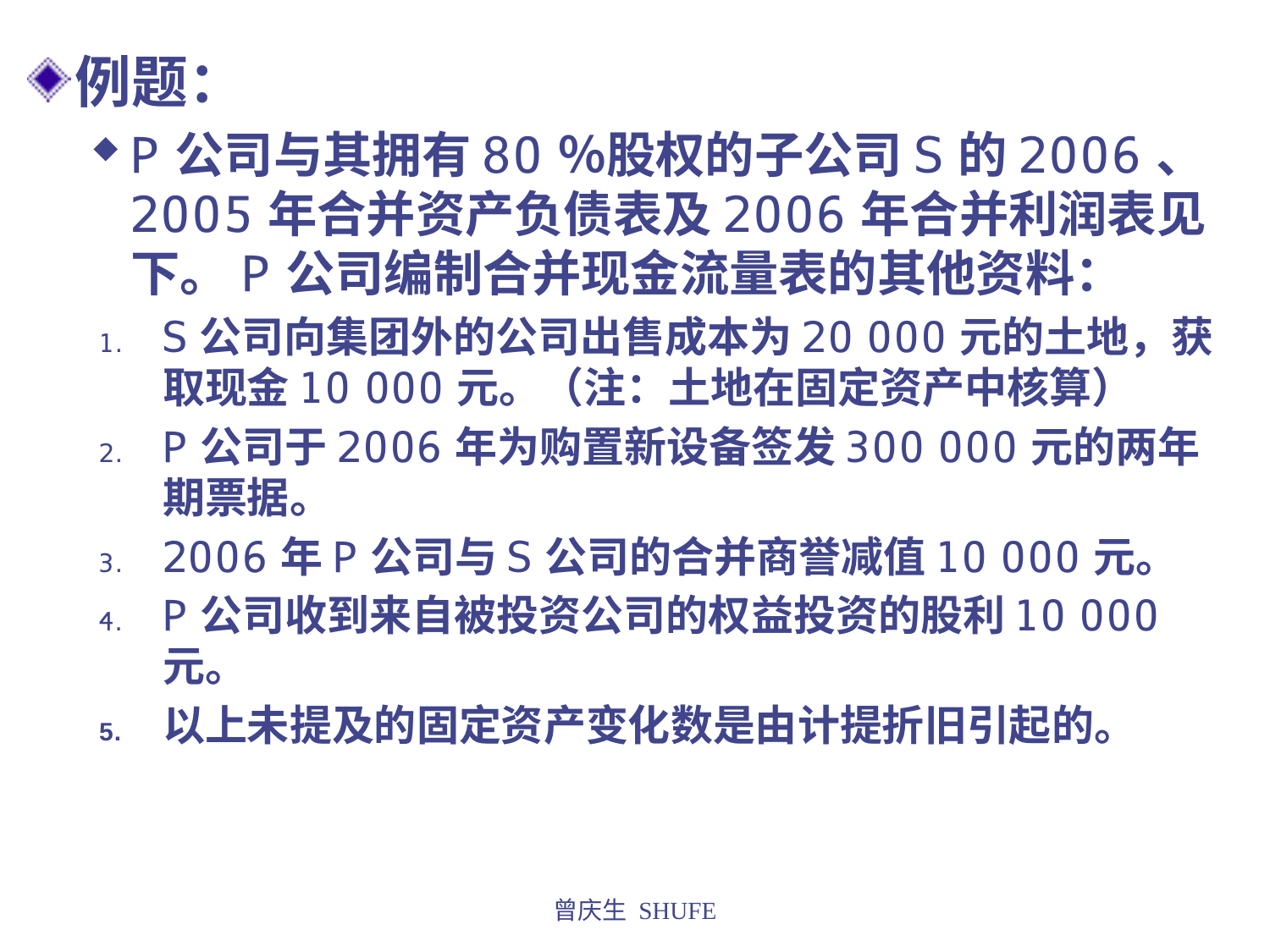

例题：
P公司与其拥有80％股权的子公司S的2006、2005年合并资产负债表及2006年合并利润表见下。P公司编制合并现金流量表的其他资料：
S公司向集团外的公司出售成本为20 000元的土地，获取现金10 000元。（注：土地在固定资产中核算）
P公司于2006年为购置新设备签发300 000元的两年期票据。
2006年P公司与S公司的合并商誉减值10 000元。
P公司收到来自被投资公司的权益投资的股利10 000元。
以上未提及的固定资产变化数是由计提折旧引起的。
曾庆生 SHUFE